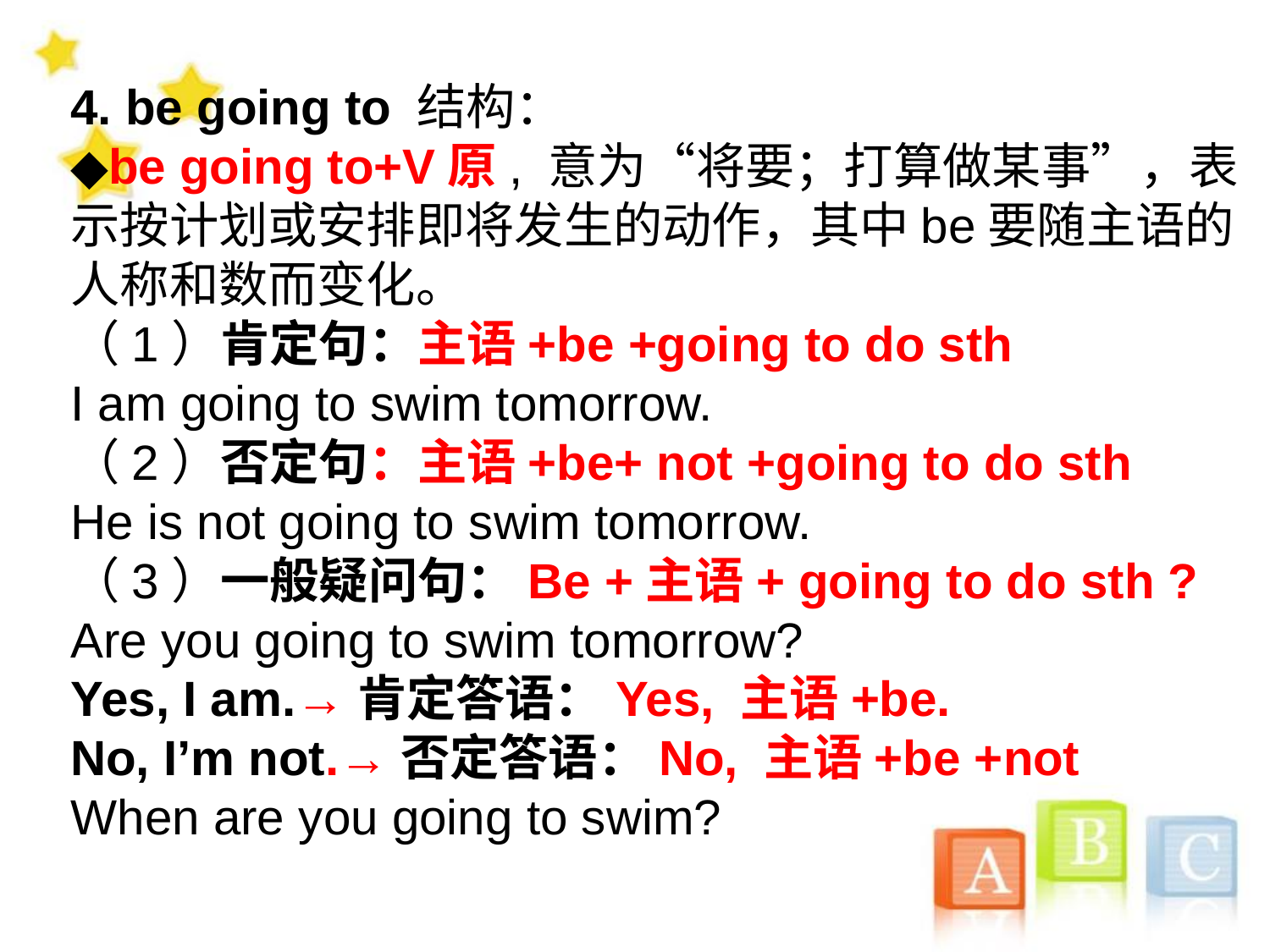

4. be going to 结构：
◆be going to+V原, 意为“将要；打算做某事”，表示按计划或安排即将发生的动作，其中be要随主语的人称和数而变化。
（1）肯定句：主语+be +going to do sth
I am going to swim tomorrow.
（2）否定句：主语+be+ not +going to do sth
He is not going to swim tomorrow.
（3）一般疑问句：Be +主语+ going to do sth ?
Are you going to swim tomorrow?
Yes, I am.→肯定答语：Yes, 主语+be.
No, I’m not.→否定答语：No, 主语+be +not
When are you going to swim?